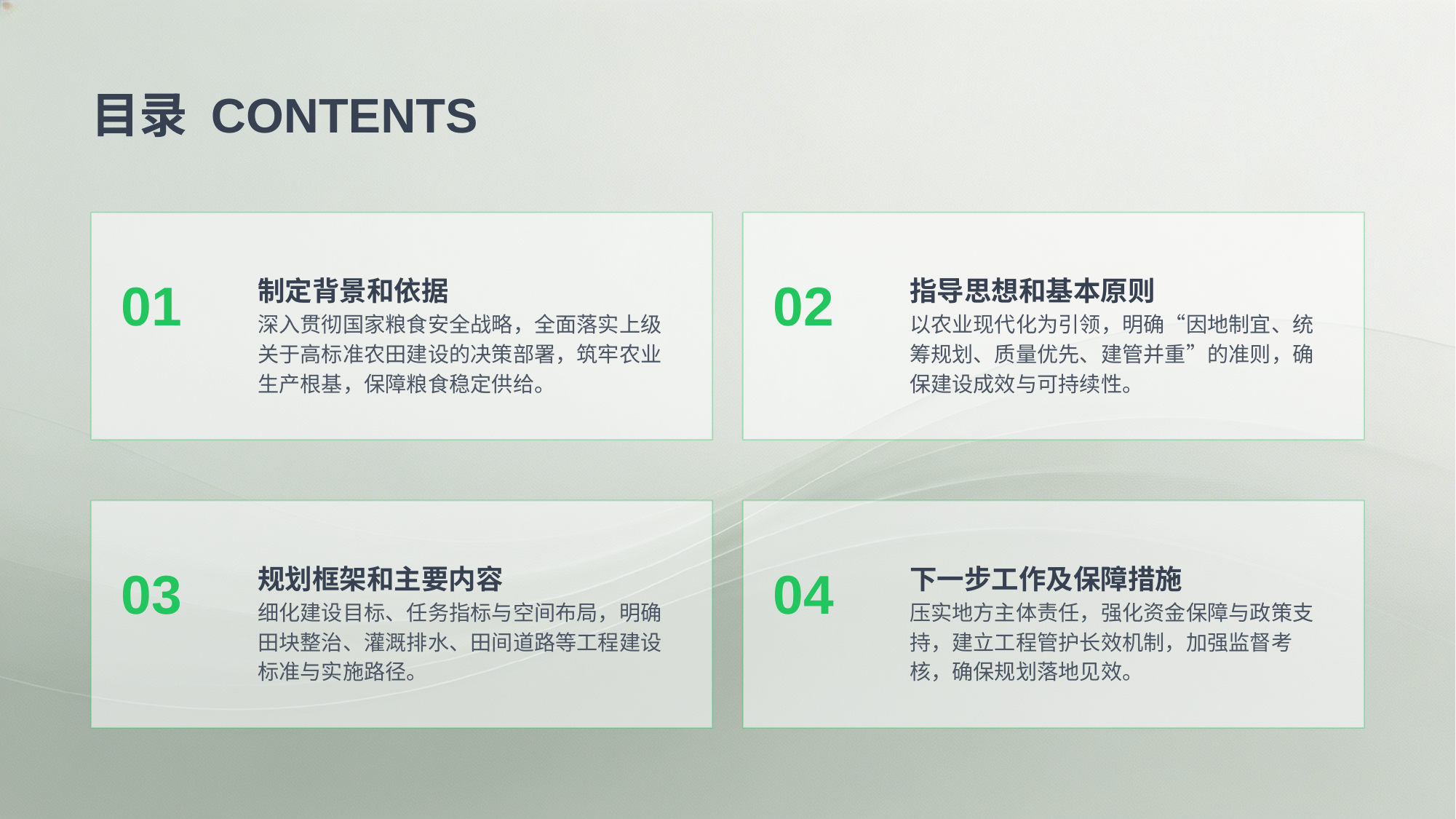

目录 CONTENTS

01
制定背景和依据
深入贯彻国家粮食安全战略，全面落实上级关于高标准农田建设的决策部署，筑牢农业生产根基，保障粮食稳定供给。
02
指导思想和基本原则
以农业现代化为引领，明确“因地制宜、统筹规划、质量优先、建管并重”的准则，确保建设成效与可持续性。

03
规划框架和主要内容
细化建设目标、任务指标与空间布局，明确田块整治、灌溉排水、田间道路等工程建设标准与实施路径。
04
下一步工作及保障措施
压实地方主体责任，强化资金保障与政策支持，建立工程管护长效机制，加强监督考核，确保规划落地见效。